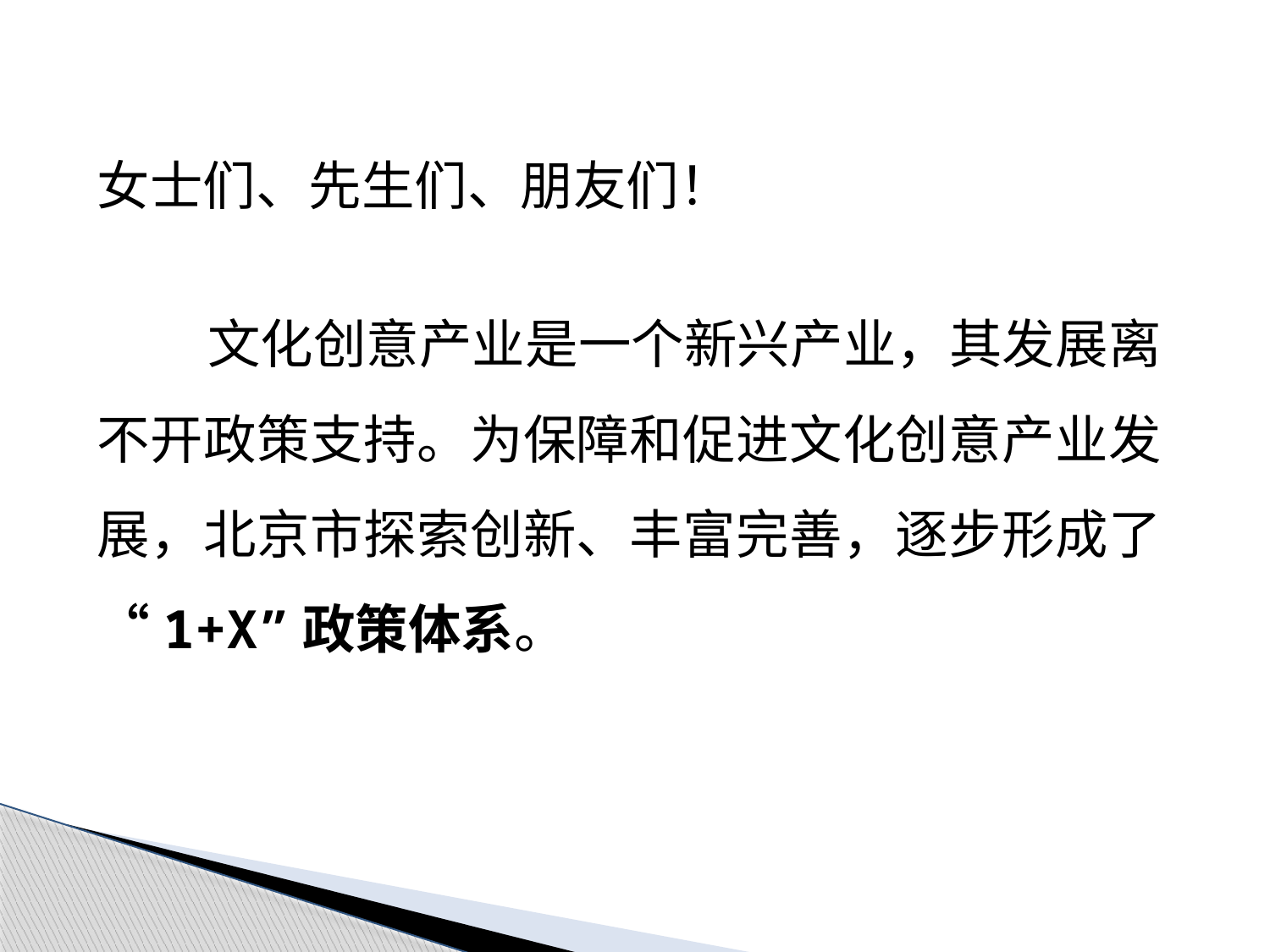

女士们、先生们、朋友们！

文化创意产业是一个新兴产业，其发展离不开政策支持。为保障和促进文化创意产业发展，北京市探索创新、丰富完善，逐步形成了“1+X”政策体系。